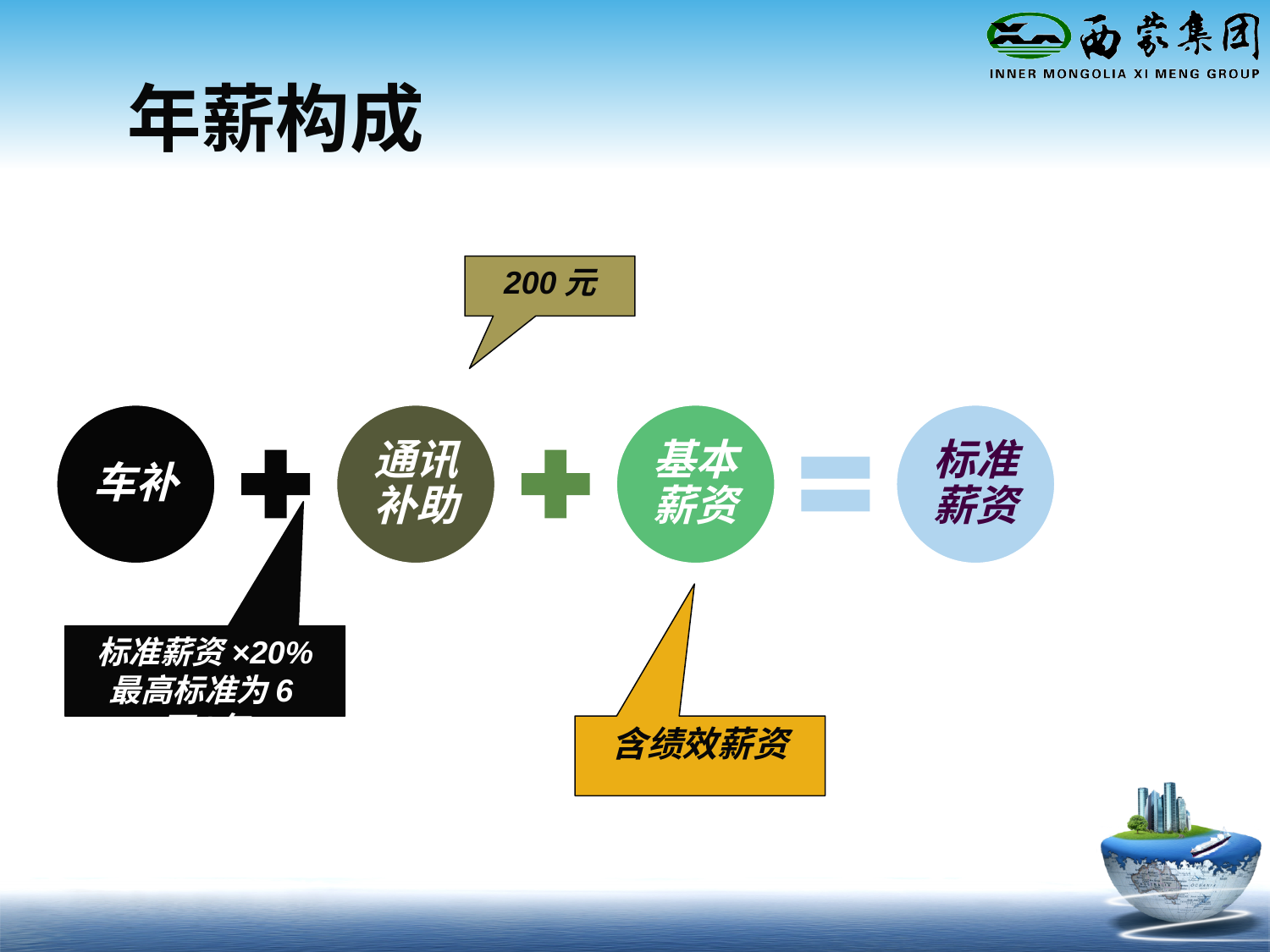

# 年薪构成
车补

通讯补助

基本薪资

标准薪资
200元
标准薪资×20%
最高标准为6万/年
含绩效薪资